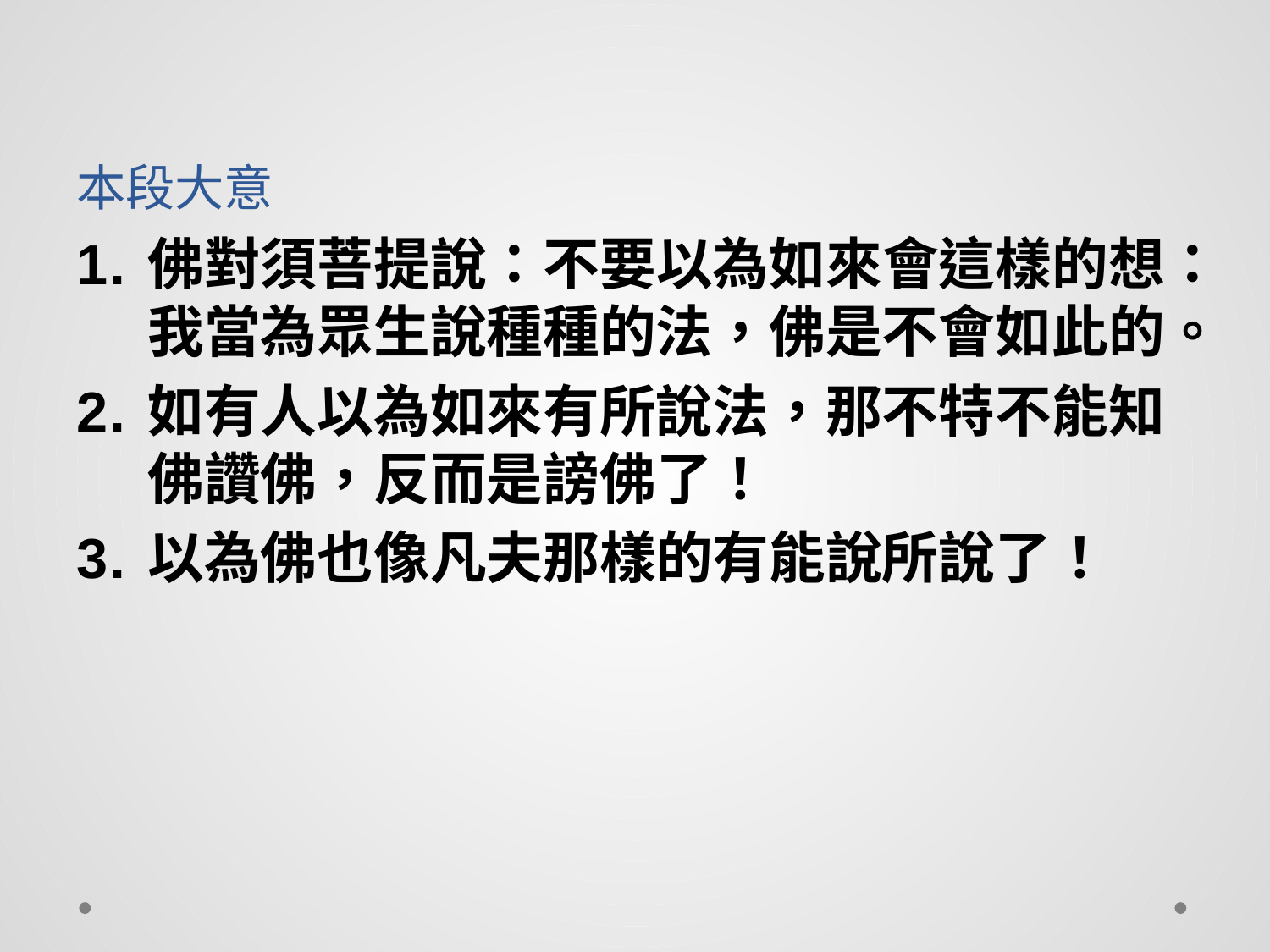

# 本段大意
佛對須菩提說：不要以為如來會這樣的想：我當為眾生說種種的法，佛是不會如此的。
如有人以為如來有所說法，那不特不能知佛讚佛，反而是謗佛了！
以為佛也像凡夫那樣的有能說所說了！